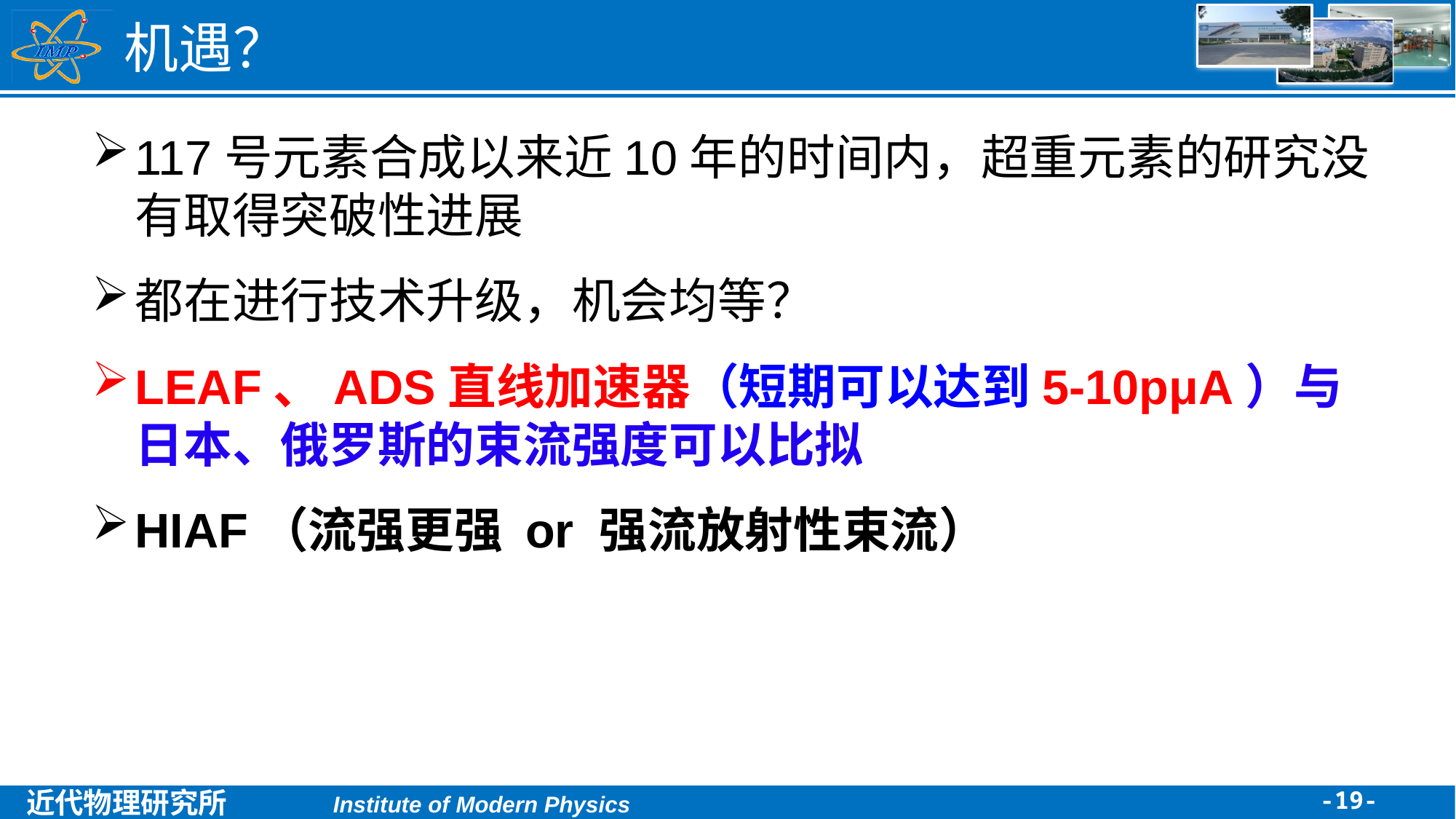

# 机遇？
117号元素合成以来近10年的时间内，超重元素的研究没有取得突破性进展
都在进行技术升级，机会均等？
LEAF、ADS直线加速器（短期可以达到5-10pμA）与日本、俄罗斯的束流强度可以比拟
HIAF（流强更强 or 强流放射性束流）